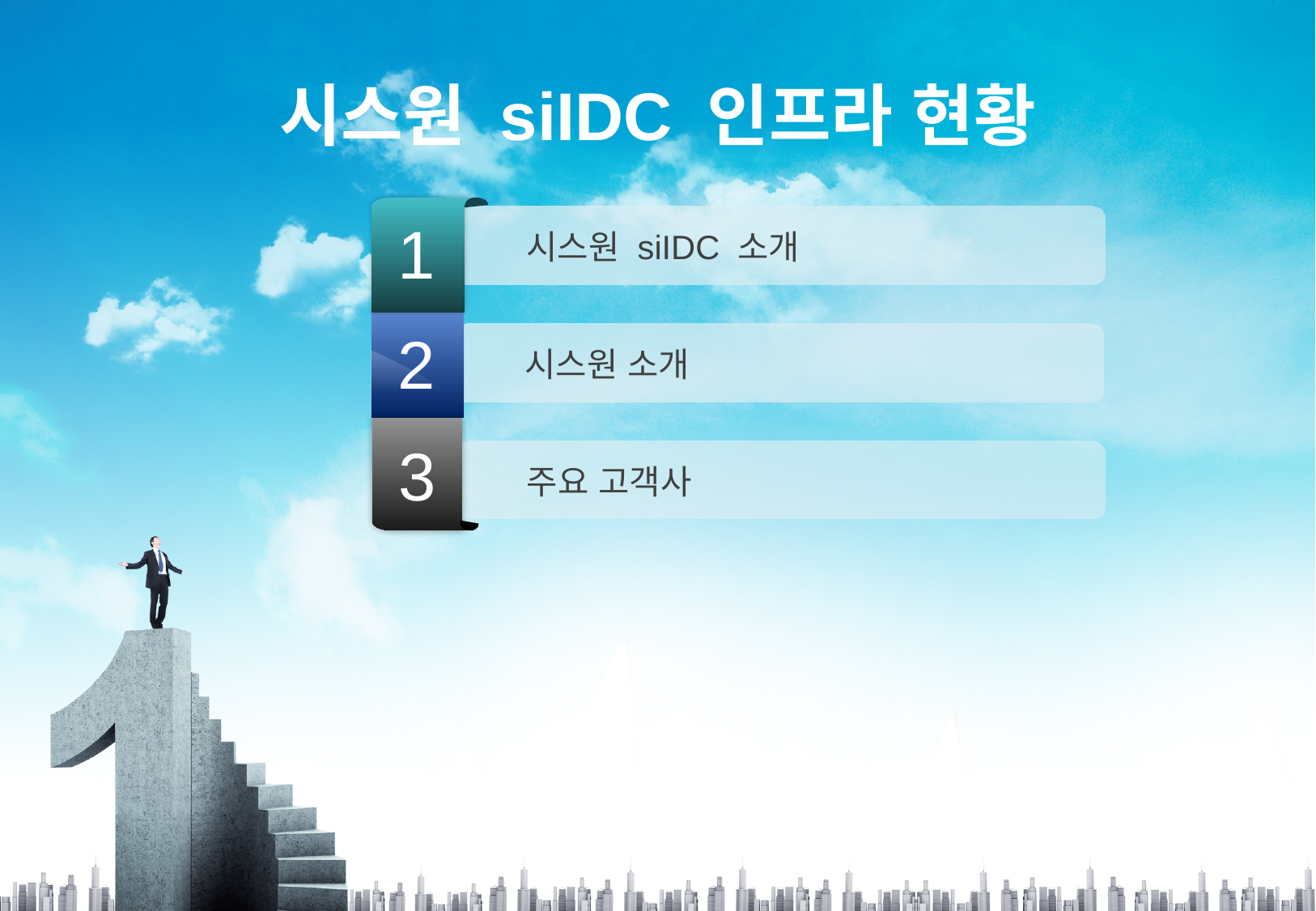

시스원 siIDC 인프라 현황

시스원 siIDC 소개
1

2
시스원 소개

3
주요 고객사